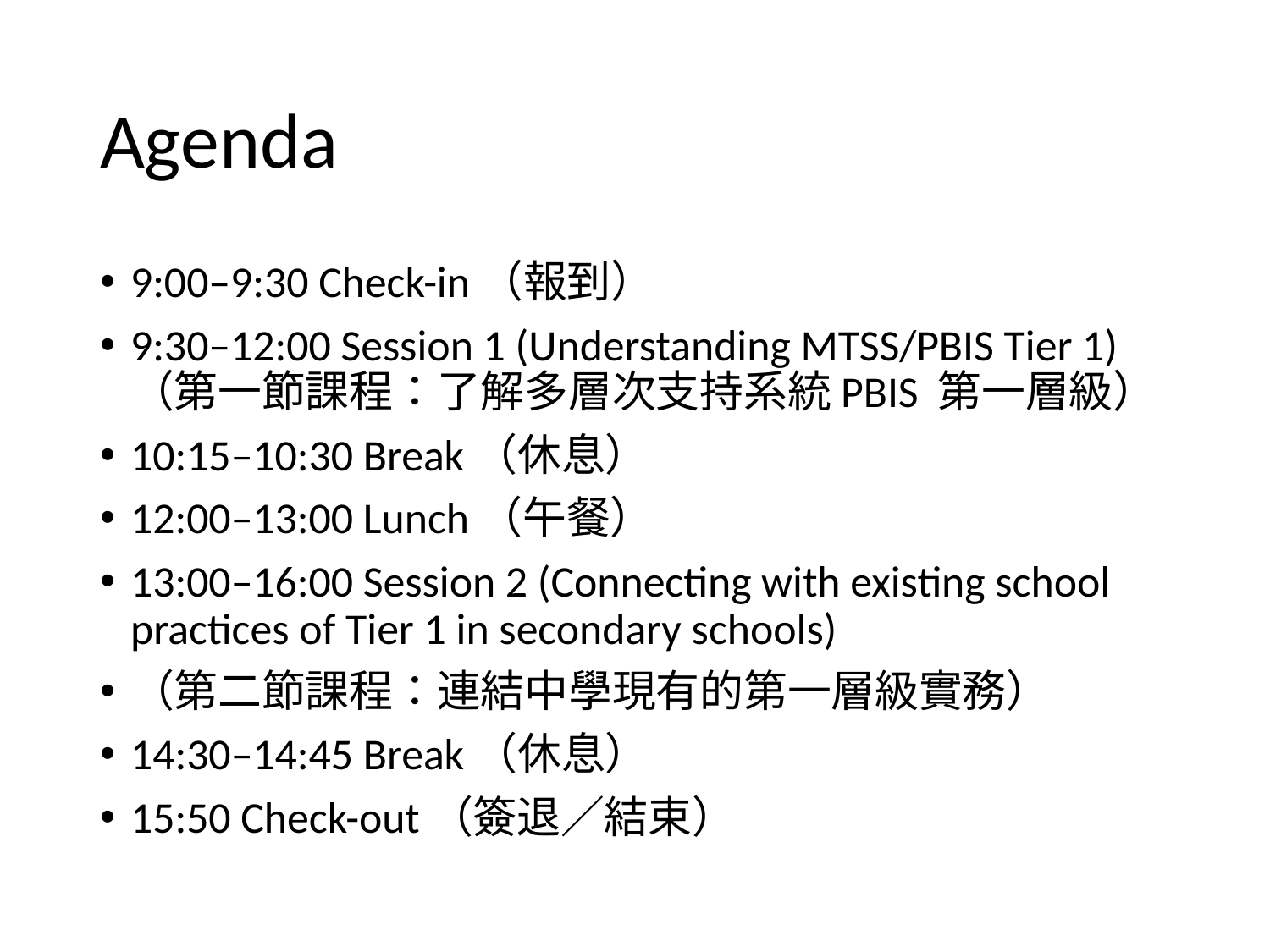

# Agenda
9:00–9:30 Check-in（報到）
9:30–12:00 Session 1 (Understanding MTSS/PBIS Tier 1)（第一節課程：了解多層次支持系統PBIS 第一層級）
10:15–10:30 Break（休息）
12:00–13:00 Lunch（午餐）
13:00–16:00 Session 2 (Connecting with existing school practices of Tier 1 in secondary schools)
（第二節課程：連結中學現有的第一層級實務）
14:30–14:45 Break（休息）
15:50 Check-out（簽退／結束）